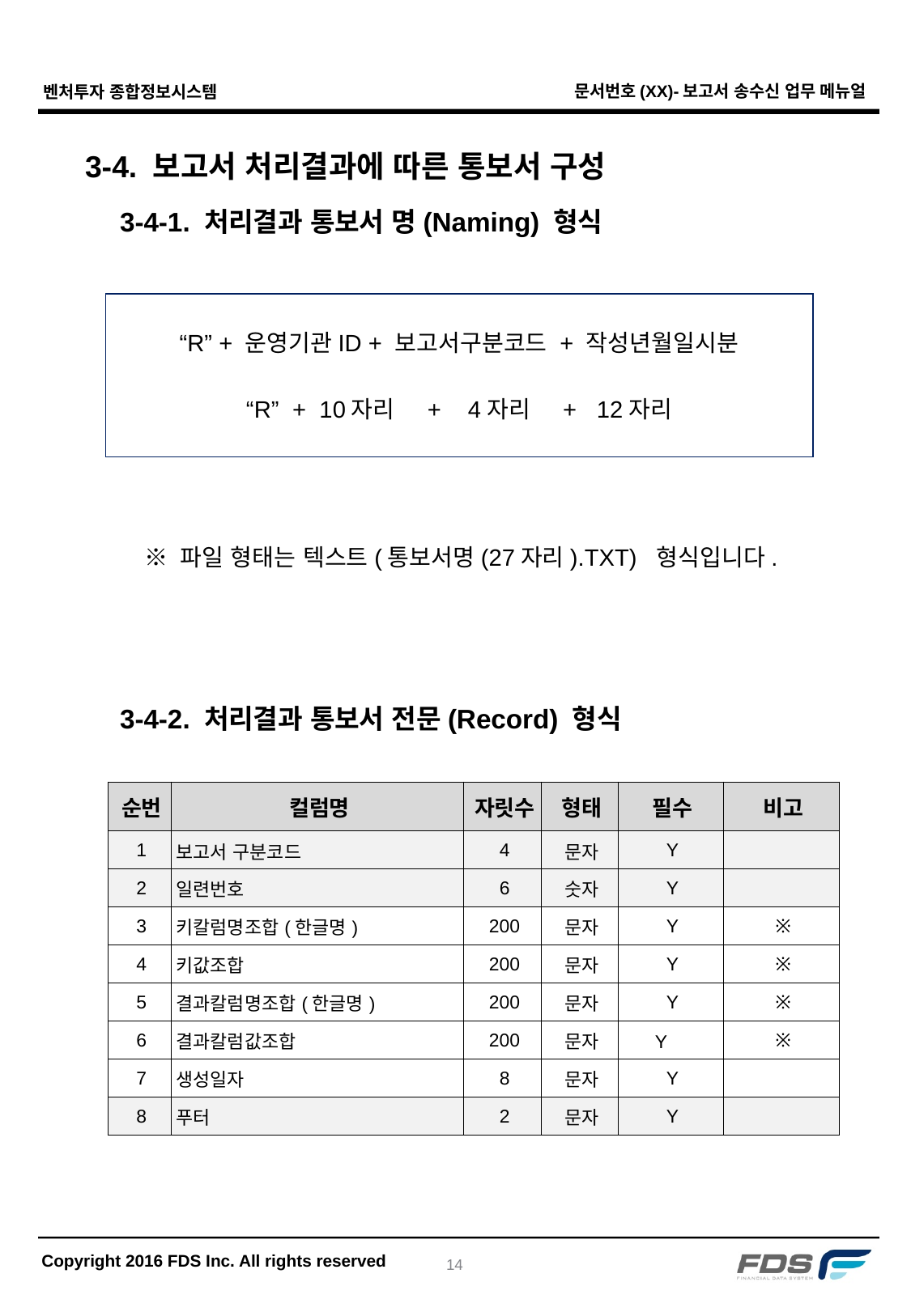

3-4. 보고서 처리결과에 따른 통보서 구성
3-4-1. 처리결과 통보서 명(Naming) 형식
“R” + 운영기관ID + 보고서구분코드 + 작성년월일시분

“R”  +  10자리    +    4자리    +   12자리
    ※ 파일 형태는 텍스트(통보서명(27자리).TXT)  형식입니다.
3-4-2. 처리결과 통보서 전문(Record) 형식
| 순번 | 컬럼명 | 자릿수 | 형태 | 필수 | 비고 |
| --- | --- | --- | --- | --- | --- |
| 1 | 보고서 구분코드 | 4 | 문자 | Y |  |
| 2 | 일련번호 | 6 | 숫자 | Y |  |
| 3 | 키칼럼명조합(한글명) | 200 | 문자 | Y | ※ |
| 4 | 키값조합 | 200 | 문자 | Y | ※ |
| 5 | 결과칼럼명조합(한글명) | 200 | 문자 | Y | ※ |
| 6 | 결과칼럼값조합 | 200 | 문자 | Y | ※ |
| 7 | 생성일자 | 8 | 문자 | Y |  |
| 8 | 푸터 | 2 | 문자 | Y |  |
14